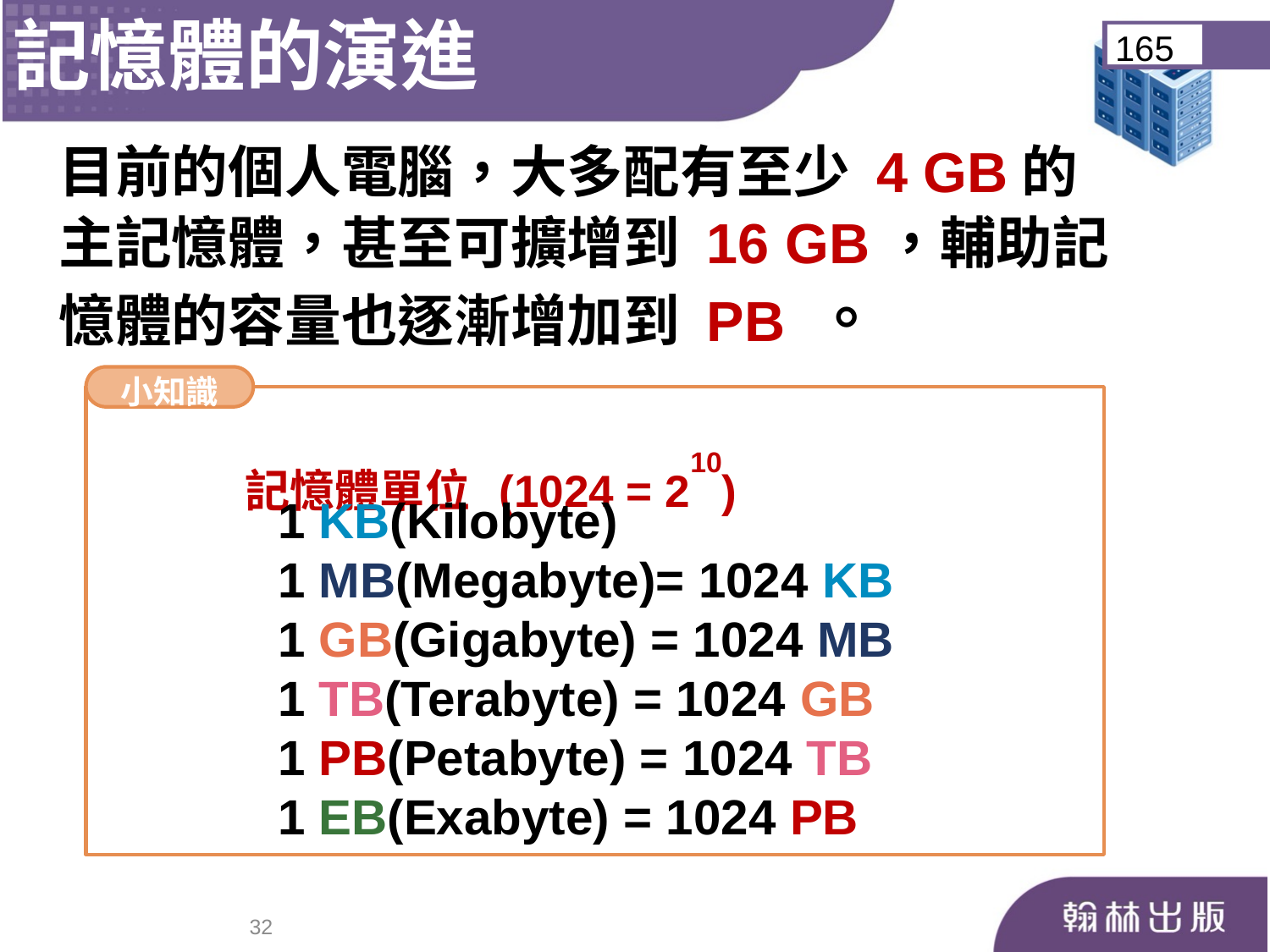

記憶體的演進
165
目前的個人電腦，大多配有至少 4 GB的
主記憶體，甚至可擴增到 16 GB，輔助記
憶體的容量也逐漸增加到 PB 。

小知識

      記憶體單位 (1024 = 210)

1 KB(Kilobyte)
1 MB(Megabyte)= 1024 KB
1 GB(Gigabyte) = 1024 MB
1 TB(Terabyte) = 1024 GB
1 PB(Petabyte) = 1024 TB
1 EB(Exabyte) = 1024 PB
32